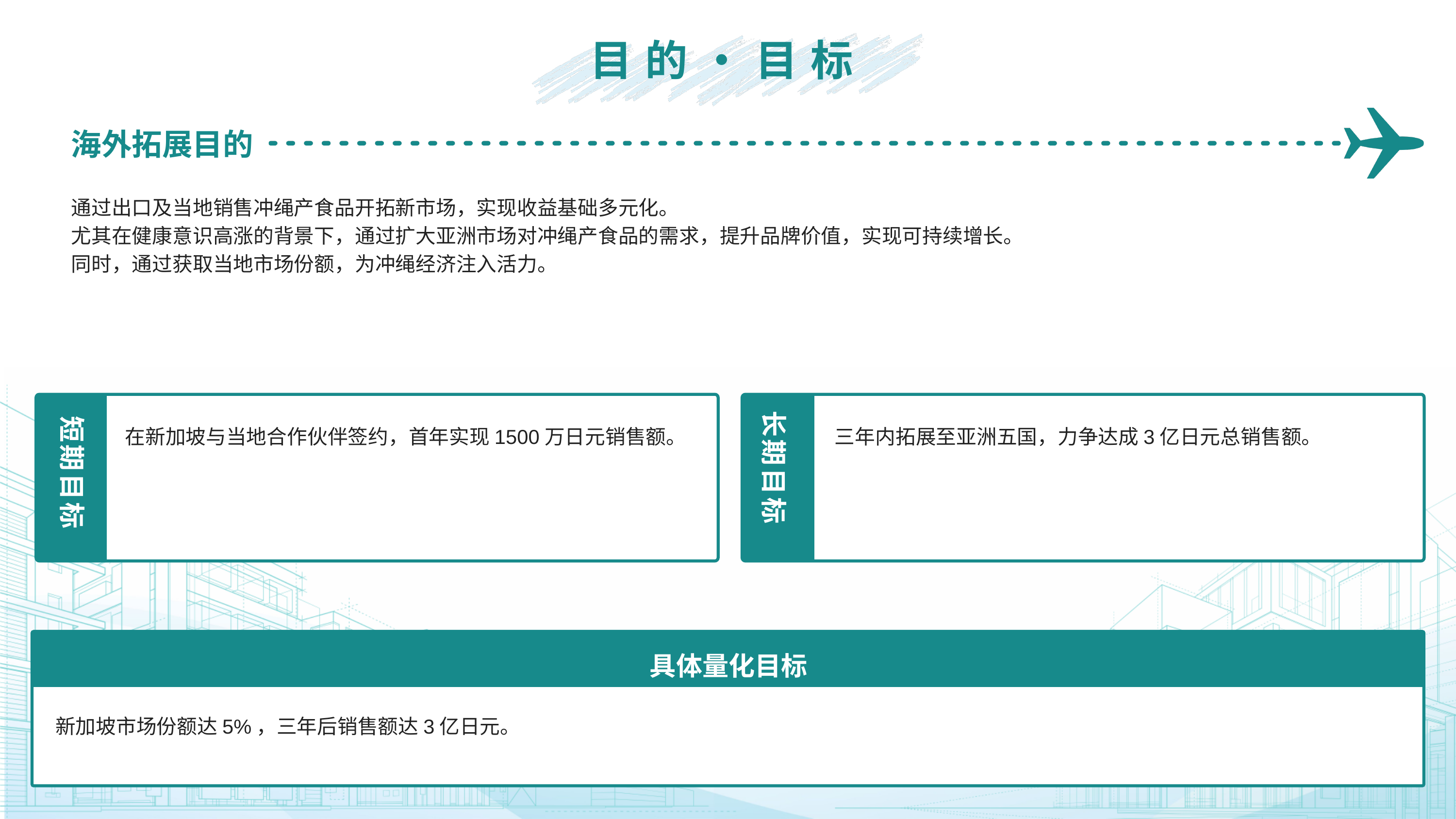

目的・目标

海外拓展目的
通过出口及当地销售冲绳产食品开拓新市场，实现收益基础多元化。
尤其在健康意识高涨的背景下，通过扩大亚洲市场对冲绳产食品的需求，提升品牌价值，实现可持续增长。
同时，通过获取当地市场份额，为冲绳经济注入活力。

长期目标
在新加坡与当地合作伙伴签约，首年实现1500万日元销售额。
三年内拓展至亚洲五国，力争达成3亿日元总销售额。
短期目标

具体量化目标

新加坡市场份额达5%，三年后销售额达3亿日元。